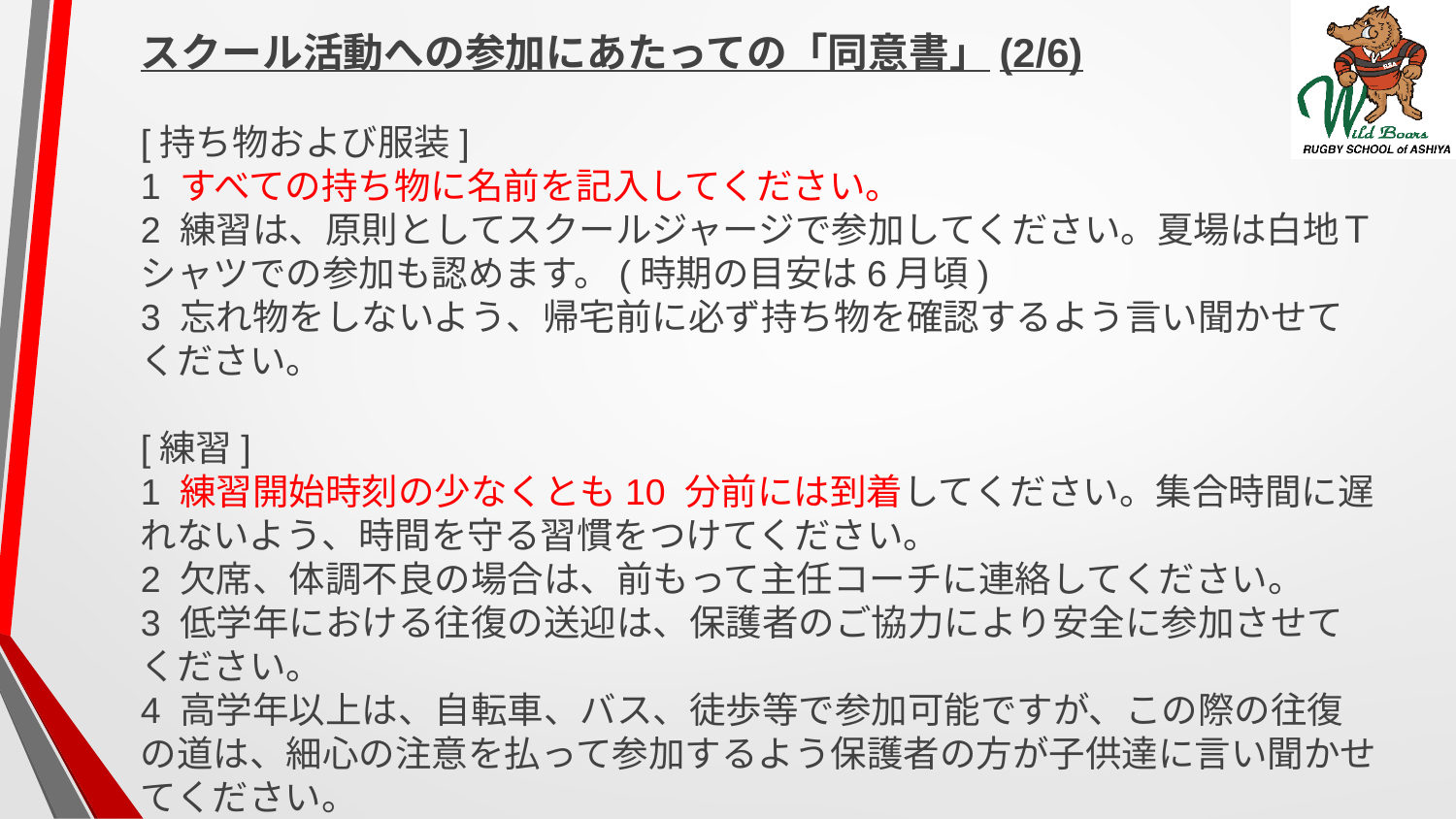

スクール活動への参加にあたっての「同意書」(2/6)

[持ち物および服装]
1 すべての持ち物に名前を記入してください。
2 練習は、原則としてスクールジャージで参加してください。夏場は白地Ｔシャツでの参加も認めます。(時期の目安は6月頃)
3 忘れ物をしないよう、帰宅前に必ず持ち物を確認するよう言い聞かせてください。

[練習]
1 練習開始時刻の少なくとも10 分前には到着してください。集合時間に遅れないよう、時間を守る習慣をつけてください。
2 欠席、体調不良の場合は、前もって主任コーチに連絡してください。
3 低学年における往復の送迎は、保護者のご協力により安全に参加させてください。
4 高学年以上は、自転車、バス、徒歩等で参加可能ですが、この際の往復の道は、細心の注意を払って参加するよう保護者の方が子供達に言い聞かせてください。